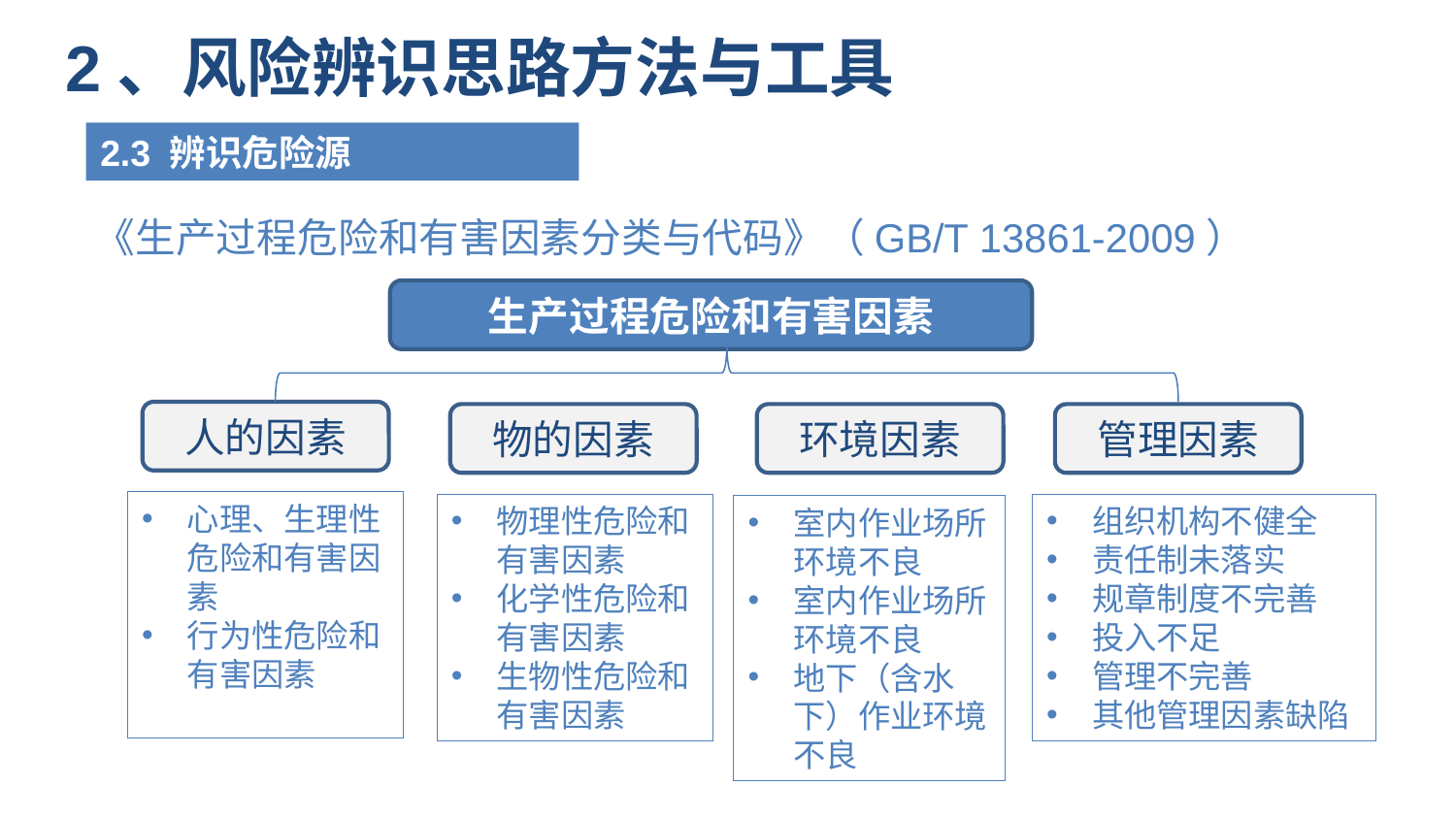

2、风险辨识思路方法与工具
2.3 辨识危险源
《生产过程危险和有害因素分类与代码》（GB/T 13861-2009）
生产过程危险和有害因素
人的因素
物的因素
环境因素
管理因素
心理、生理性危险和有害因素
行为性危险和有害因素

物理性危险和有害因素
化学性危险和有害因素
生物性危险和有害因素
组织机构不健全
责任制未落实
规章制度不完善
投入不足
管理不完善
其他管理因素缺陷
室内作业场所环境不良
室内作业场所环境不良
地下（含水下）作业环境不良